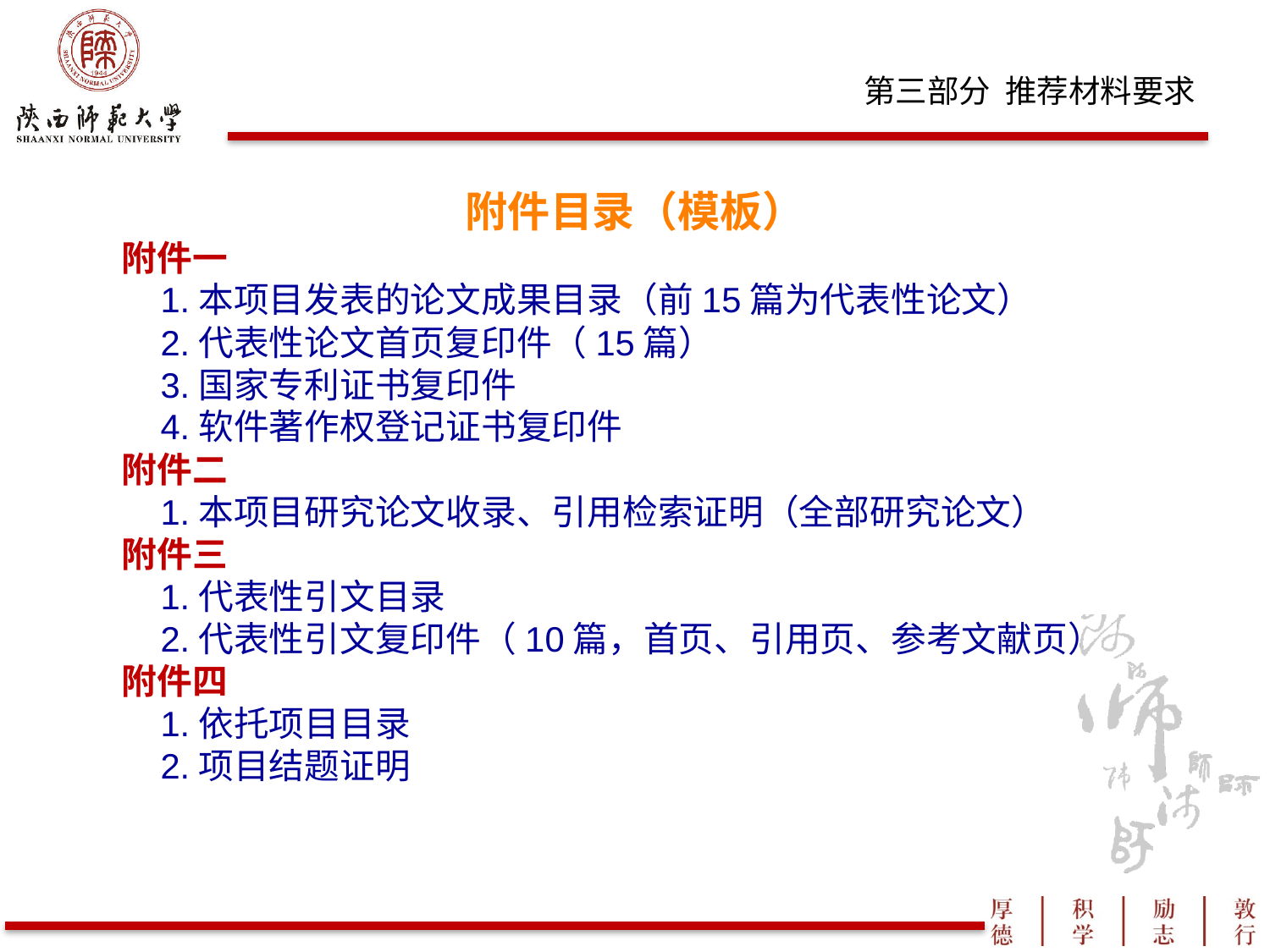

附件目录（模板）
附件一
    1.本项目发表的论文成果目录（前15篇为代表性论文）
    2.代表性论文首页复印件（15篇）
    3.国家专利证书复印件
    4.软件著作权登记证书复印件
附件二
    1.本项目研究论文收录、引用检索证明（全部研究论文）
附件三
    1.代表性引文目录
    2.代表性引文复印件（10篇，首页、引用页、参考文献页）
附件四
    1.依托项目目录
    2.项目结题证明